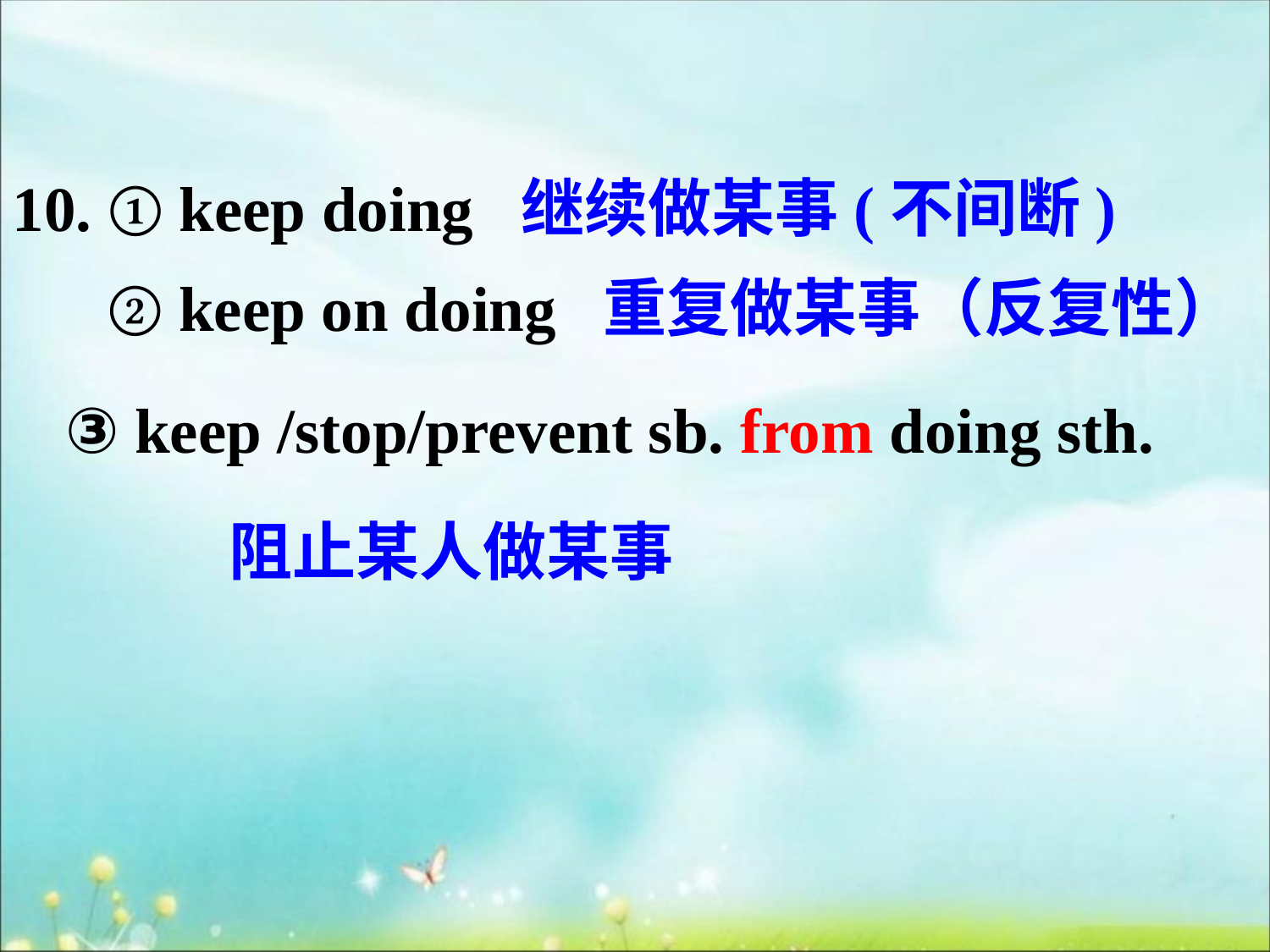

10. ① keep doing  继续做某事(不间断)
      ② keep on doing  重复做某事（反复性）
   ③ keep /stop/prevent sb. from doing sth.
              阻止某人做某事